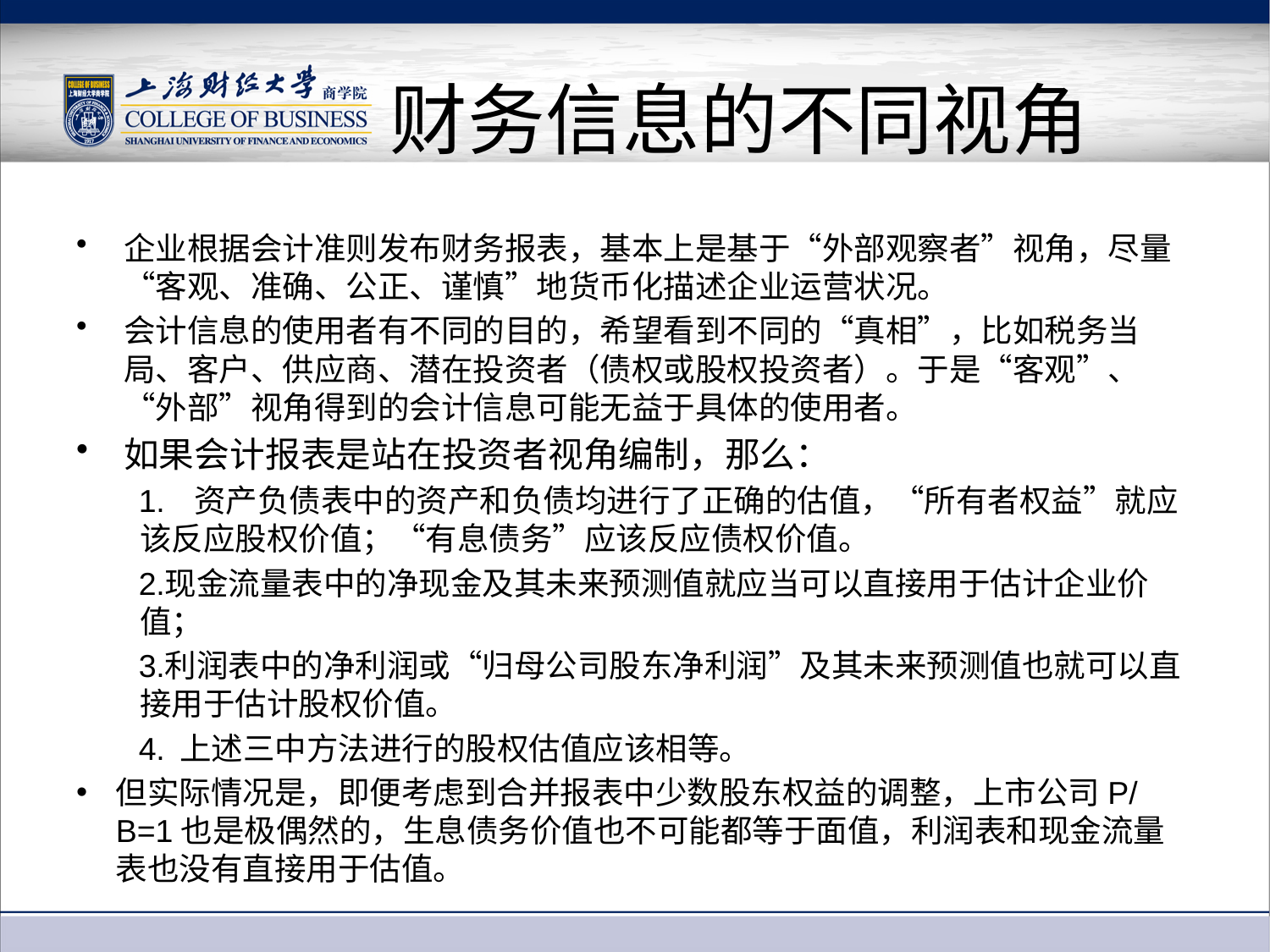

# 财务信息的不同视角
企业根据会计准则发布财务报表，基本上是基于“外部观察者”视角，尽量“客观、准确、公正、谨慎”地货币化描述企业运营状况。
会计信息的使用者有不同的目的，希望看到不同的“真相”，比如税务当局、客户、供应商、潜在投资者（债权或股权投资者）。于是“客观”、“外部”视角得到的会计信息可能无益于具体的使用者。
如果会计报表是站在投资者视角编制，那么：
   资产负债表中的资产和负债均进行了正确的估值，“所有者权益”就应该反应股权价值；“有息债务”应该反应债权价值。
现金流量表中的净现金及其未来预测值就应当可以直接用于估计企业价值；
利润表中的净利润或“归母公司股东净利润”及其未来预测值也就可以直接用于估计股权价值。
 上述三中方法进行的股权估值应该相等。
但实际情况是，即便考虑到合并报表中少数股东权益的调整，上市公司P/B=1也是极偶然的，生息债务价值也不可能都等于面值，利润表和现金流量表也没有直接用于估值。